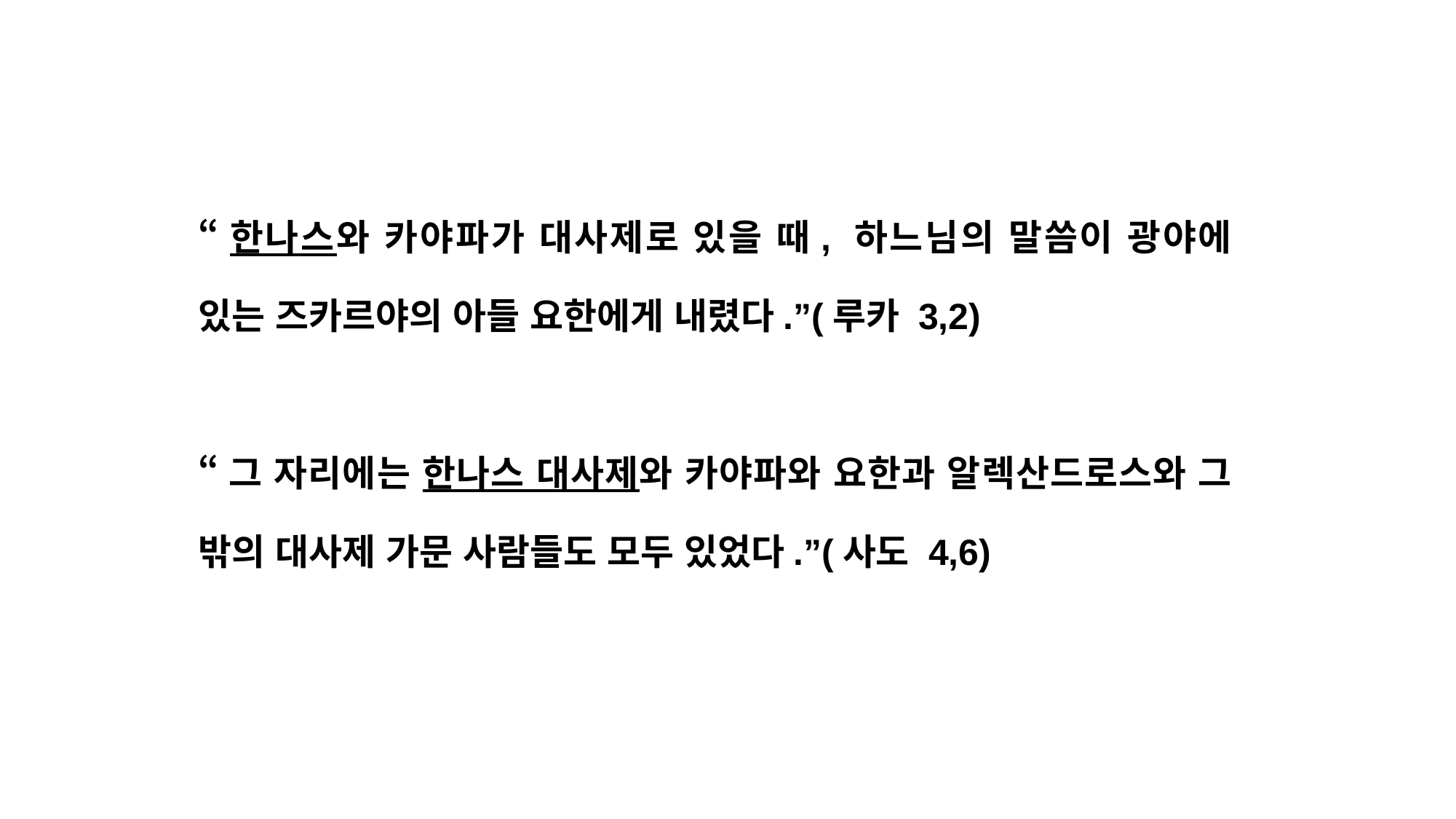

“한나스와 카야파가 대사제로 있을 때, 하느님의 말씀이 광야에 있는 즈카르야의 아들 요한에게 내렸다.”(루카 3,2)

“그 자리에는 한나스 대사제와 카야파와 요한과 알렉산드로스와 그 밖의 대사제 가문 사람들도 모두 있었다.”(사도 4,6)